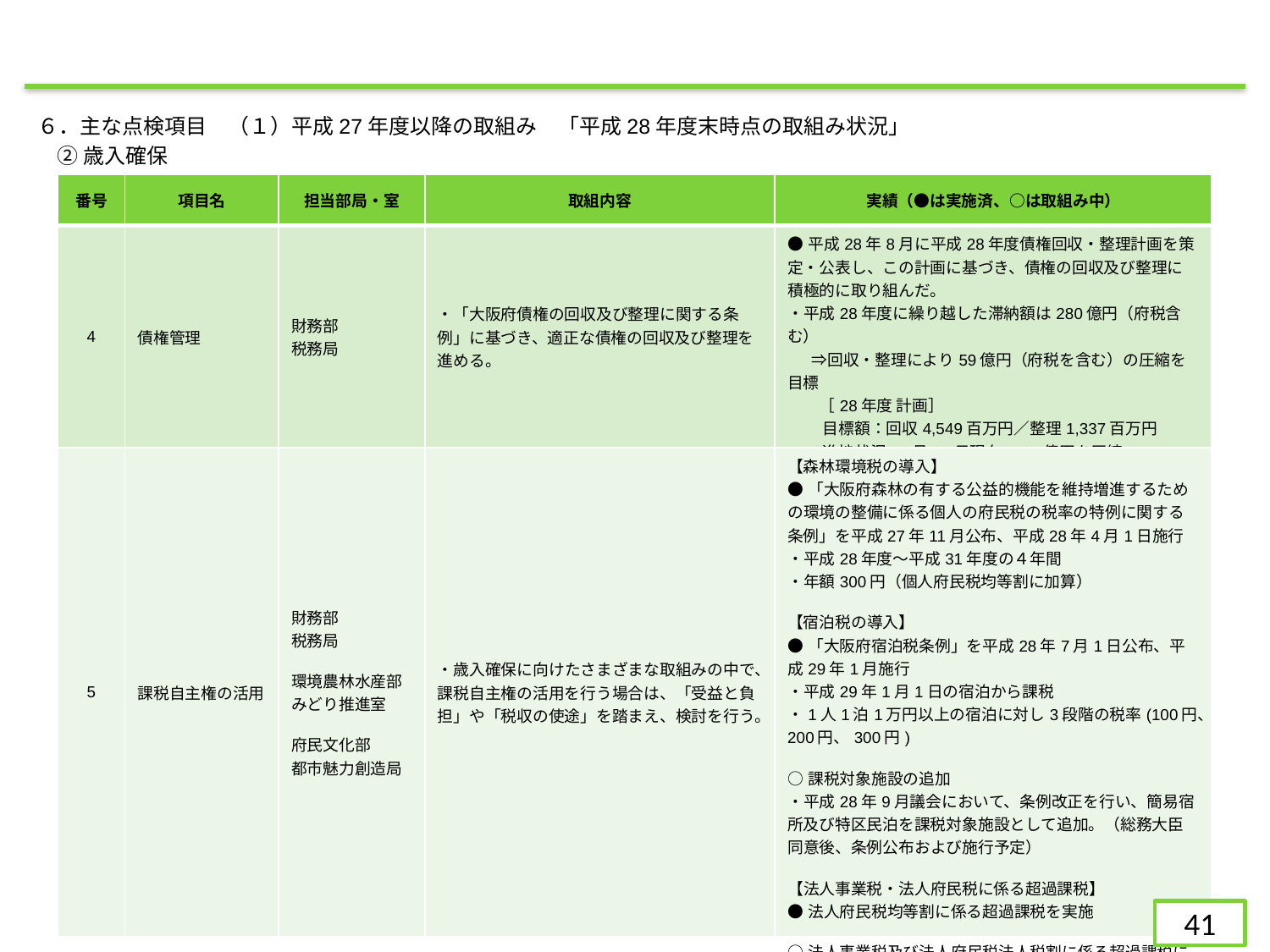

６．主な点検項目　（１）平成27年度以降の取組み　「平成28年度末時点の取組み状況」
②歳入確保
| 番号 | 項目名 | 担当部局・室 | 取組内容 | 実績（●は実施済、○は取組み中） |
| --- | --- | --- | --- | --- |
| 4 | 債権管理 | 財務部 税務局 | ・「大阪府債権の回収及び整理に関する条例」に基づき、適正な債権の回収及び整理を進める。 | ●平成28年8月に平成28年度債権回収・整理計画を策定・公表し、この計画に基づき、債権の回収及び整理に積極的に取り組んだ。 ・平成28年度に繰り越した滞納額は280億円（府税含む） 　⇒回収・整理により59億円（府税を含む）の圧縮を目標 　　［28年度 計画］ 　 　目標額：回収4,549百万円／整理1,337百万円 　 ⇒進捗状況10月31日現在、31億円を圧縮 　　 処理額：回収2,770百万円／整理336百万円 |
| 5 | 課税自主権の活用 | 財務部 税務局 環境農林水産部 みどり推進室 府民文化部 都市魅力創造局 | ・歳入確保に向けたさまざまな取組みの中で、課税自主権の活用を行う場合は、「受益と負担」や「税収の使途」を踏まえ、検討を行う。 | 【森林環境税の導入】 ●「大阪府森林の有する公益的機能を維持増進するための環境の整備に係る個人の府民税の税率の特例に関する条例」を平成27年11月公布、平成28年4月1日施行 ・平成28年度～平成31年度の４年間 ・年額300円（個人府民税均等割に加算） 【宿泊税の導入】 ●「大阪府宿泊税条例」を平成28年7月1日公布、平成29年1月施行 ・平成29年1月1日の宿泊から課税 ・1人1泊1万円以上の宿泊に対し3段階の税率(100円、200円、300円) ○課税対象施設の追加 ・平成28年9月議会において、条例改正を行い、簡易宿所及び特区民泊を課税対象施設として追加。（総務大臣同意後、条例公布および施行予定） 【法人事業税・法人府民税に係る超過課税】 ●法人府民税均等割に係る超過課税を実施 ○法人事業税及び法人府民税法人税割に係る超過課税について、平成29年10月末となっている期限を平成32年10月末までに延長予定（平成29年2月議会） |
41